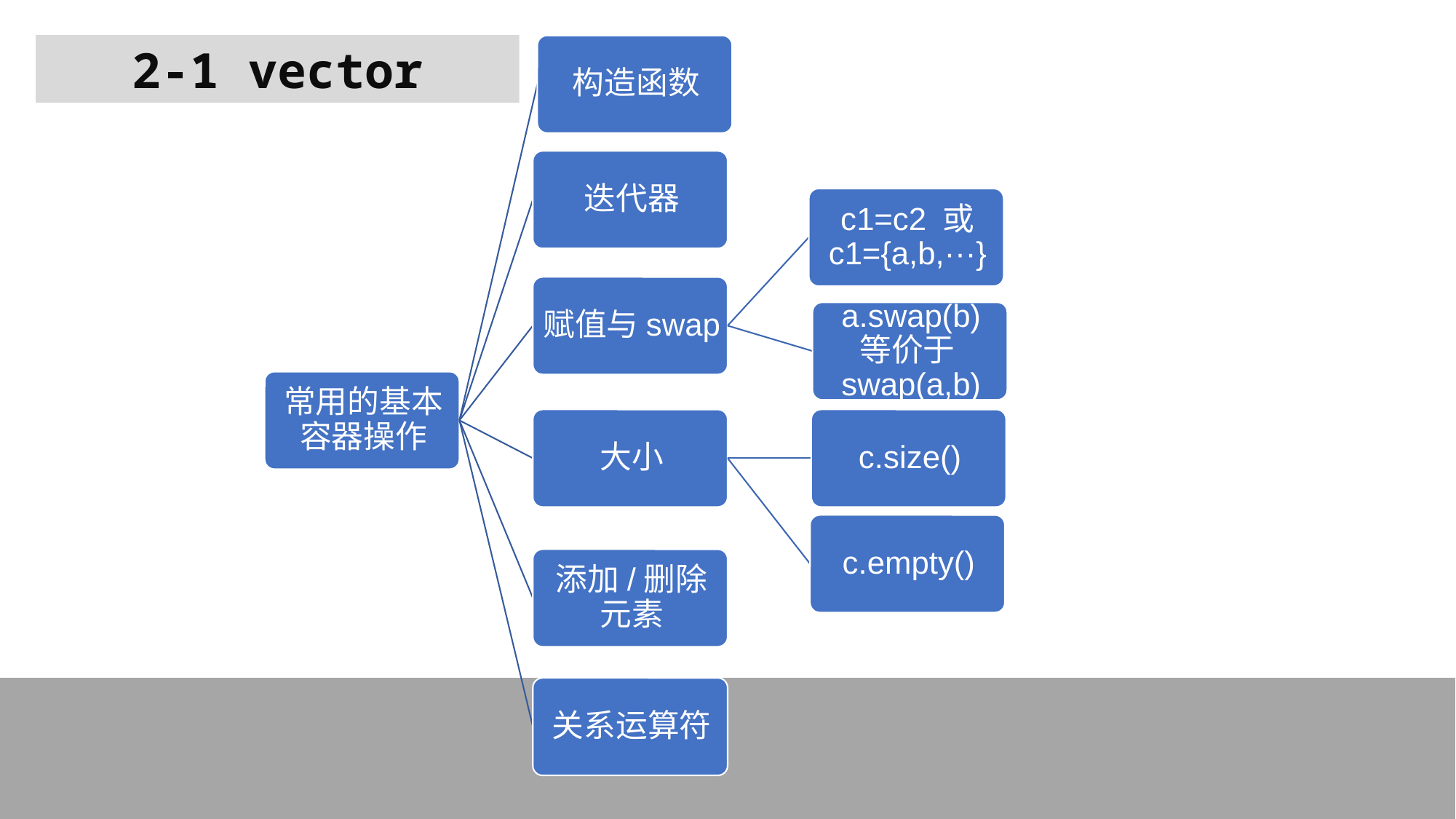

2-1 vector
常用的基本容器操作

构造函数

赋值与swap

c1=c2 或 c1={a,b,···}

a.swap(b) 等价于swap(a,b)

大小

c.size()

c.empty()

添加/删除元素

关系运算符

迭代器

10